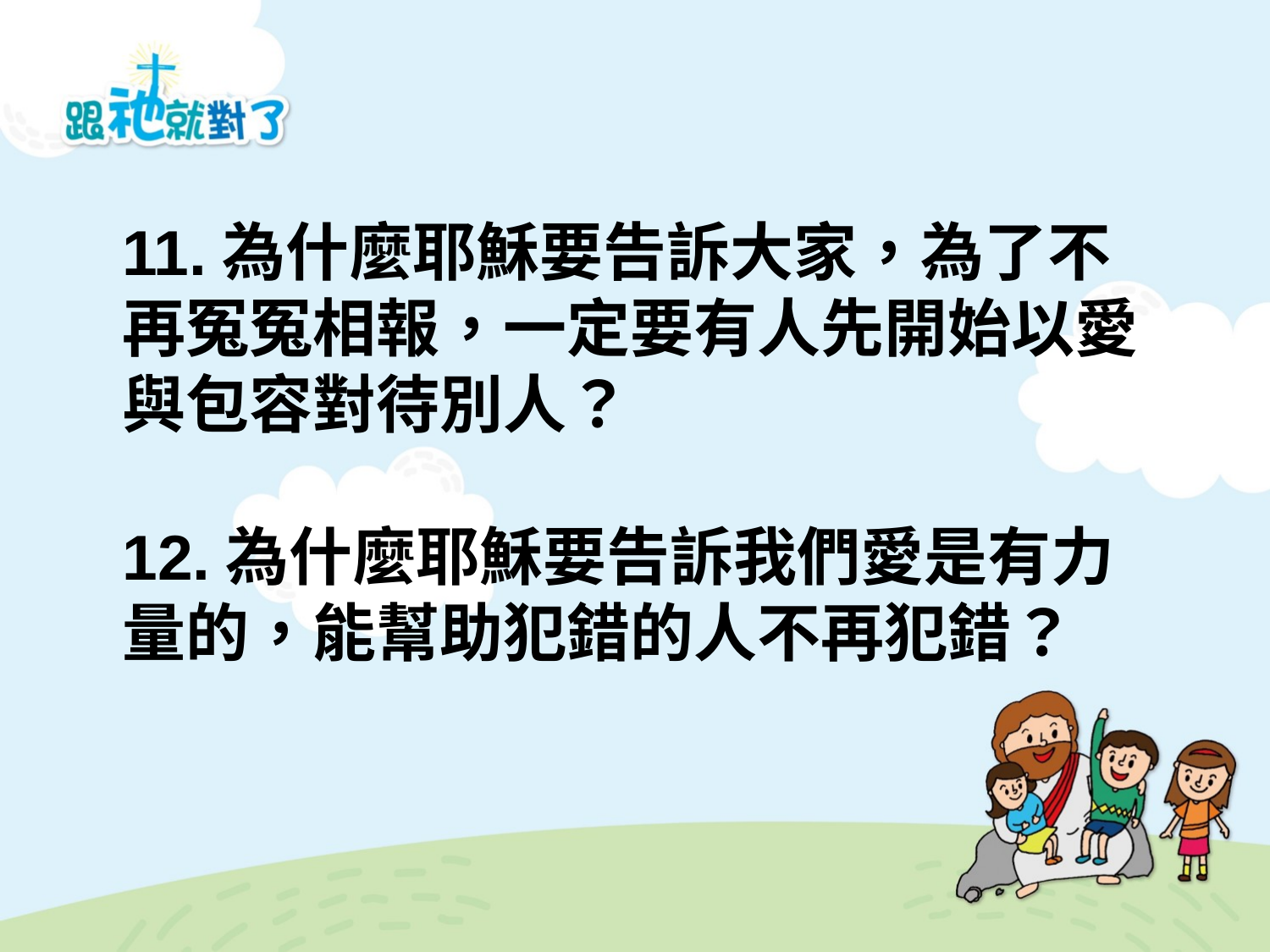

11.為什麼耶穌要告訴大家，為了不再冤冤相報，一定要有人先開始以愛與包容對待別人？

12.為什麼耶穌要告訴我們愛是有力量的，能幫助犯錯的人不再犯錯？